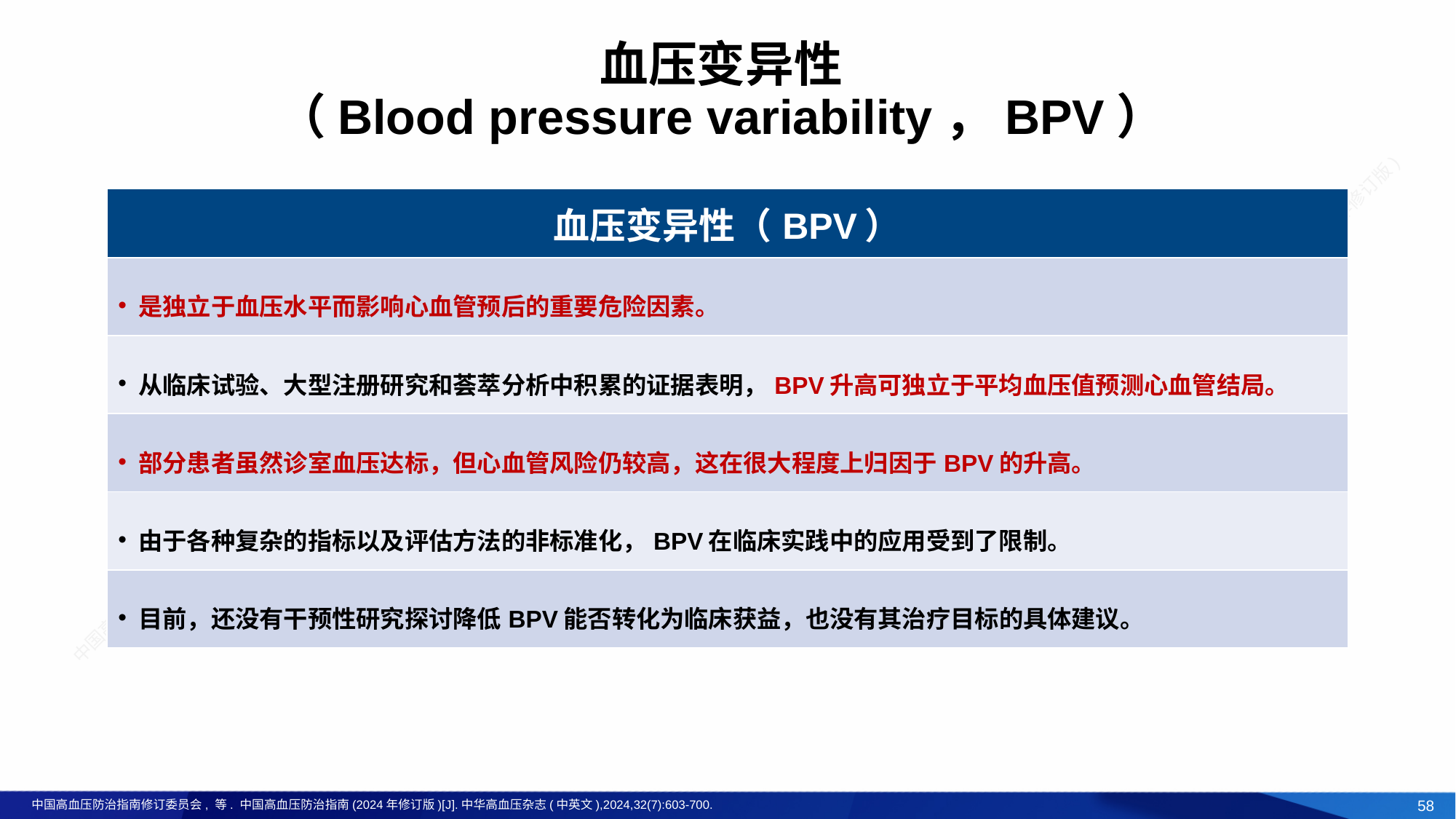

血压变异性
（Blood pressure variability，BPV）
| 血压变异性（BPV） |
| --- |
| 是独立于血压水平而影响心血管预后的重要危险因素。 |
| 从临床试验、大型注册研究和荟萃分析中积累的证据表明，BPV升高可独立于平均血压值预测心血管结局。 |
| 部分患者虽然诊室血压达标，但心血管风险仍较高，这在很大程度上归因于BPV的升高。 |
| 由于各种复杂的指标以及评估方法的非标准化，BPV在临床实践中的应用受到了限制。 |
| 目前，还没有干预性研究探讨降低BPV能否转化为临床获益，也没有其治疗目标的具体建议。 |